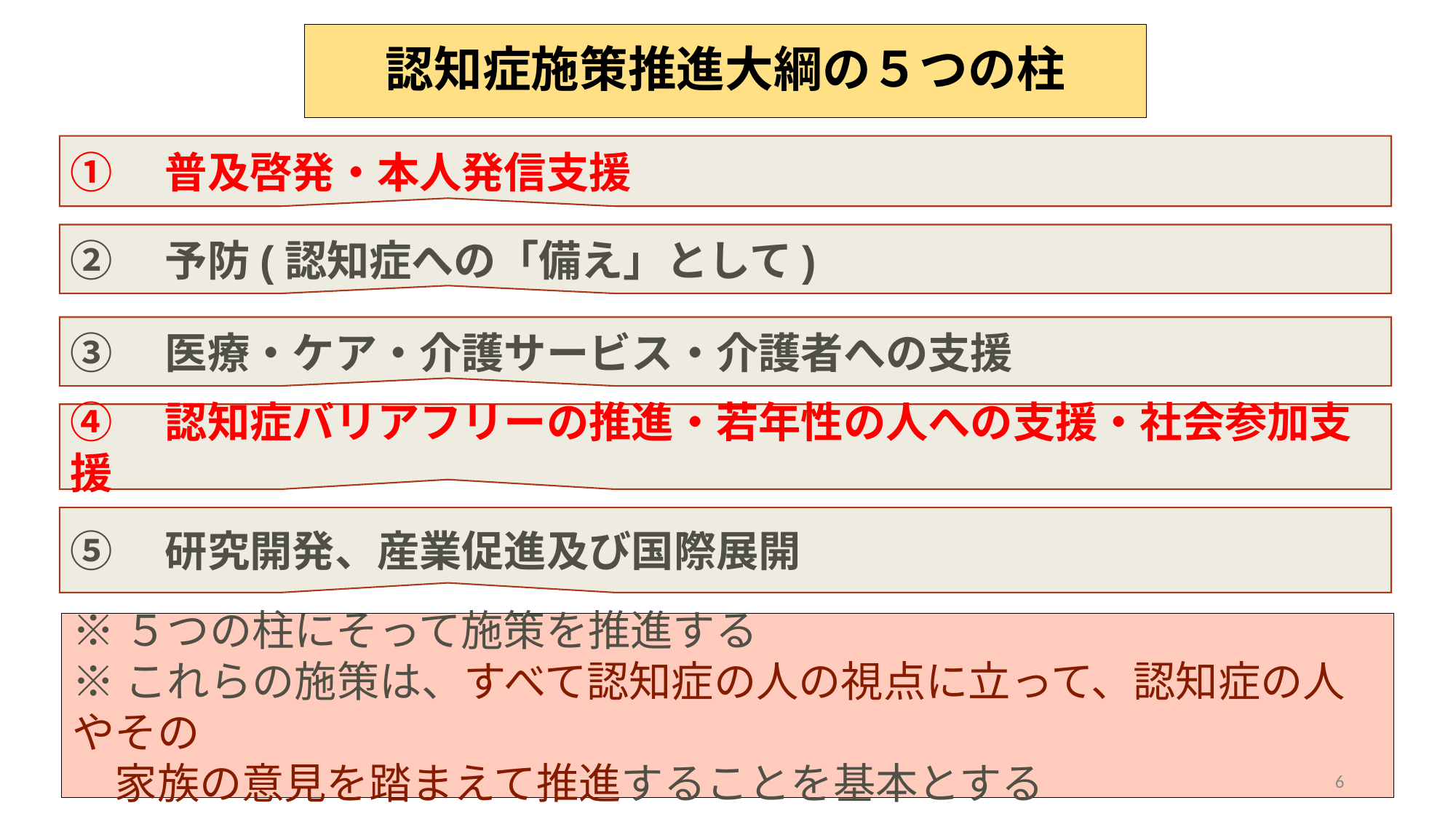

# 認知症施策推進大綱の５つの柱
①　普及啓発・本人発信支援
②　予防(認知症への「備え」として)
③　医療・ケア・介護サービス・介護者への支援
④　認知症バリアフリーの推進・若年性の人への支援・社会参加支援
⑤　研究開発、産業促進及び国際展開
※５つの柱にそって施策を推進する
※これらの施策は、すべて認知症の人の視点に立って、認知症の人やその
　家族の意見を踏まえて推進することを基本とする
6